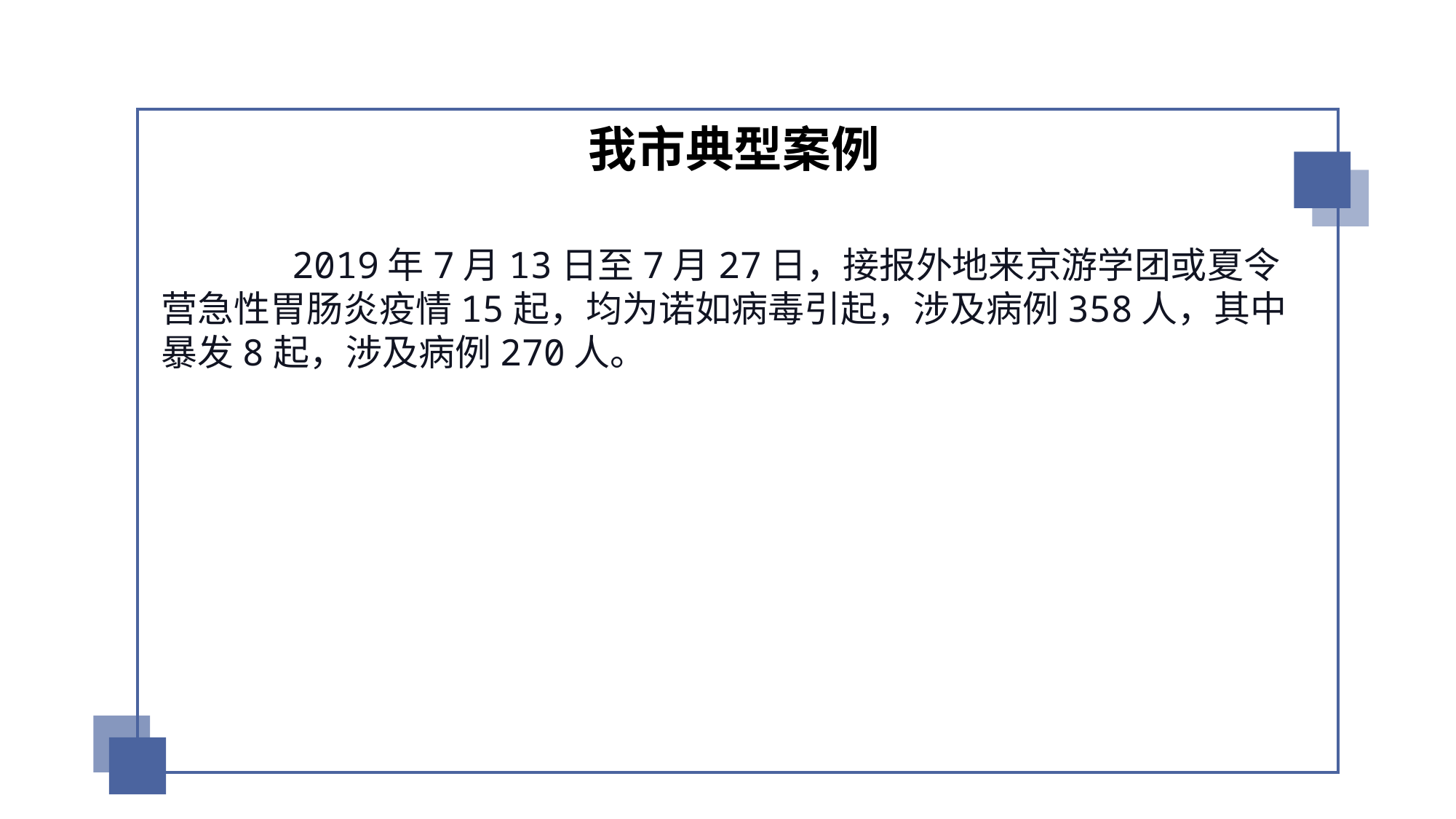

北京阳区疾病预防控制中心
我市典型案例

      2019年7月13日至7月27日，接报外地来京游学团或夏令营急性胃肠炎疫情15起，均为诺如病毒引起，涉及病例358人，其中暴发8起，涉及病例270人。